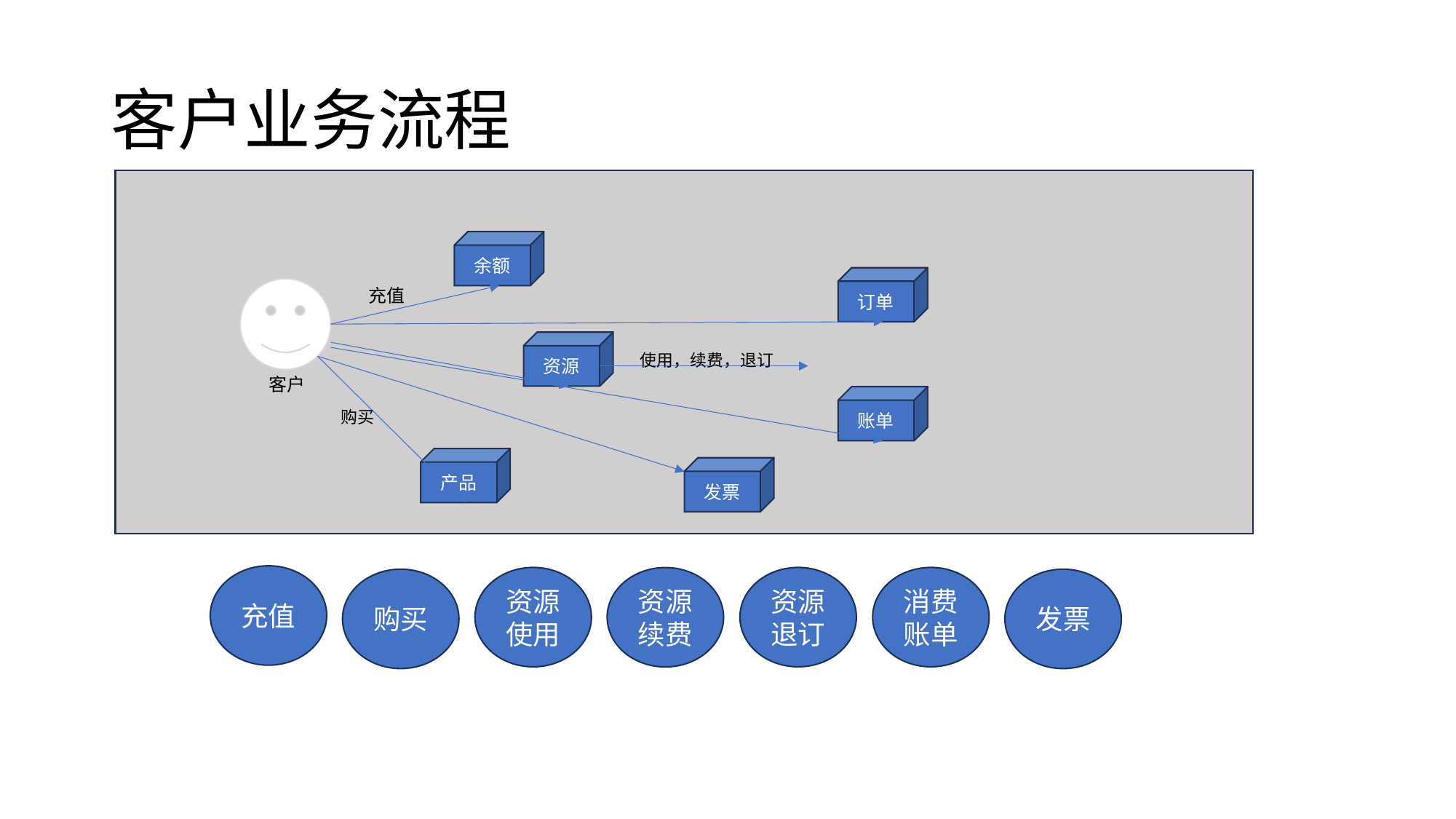

# 客户业务流程

余额
订单

客户
充值
资源
使用，续费，退订
账单
购买
产品
发票
充值
资源使用
资源退订
消费账单
资源续费
购买
发票